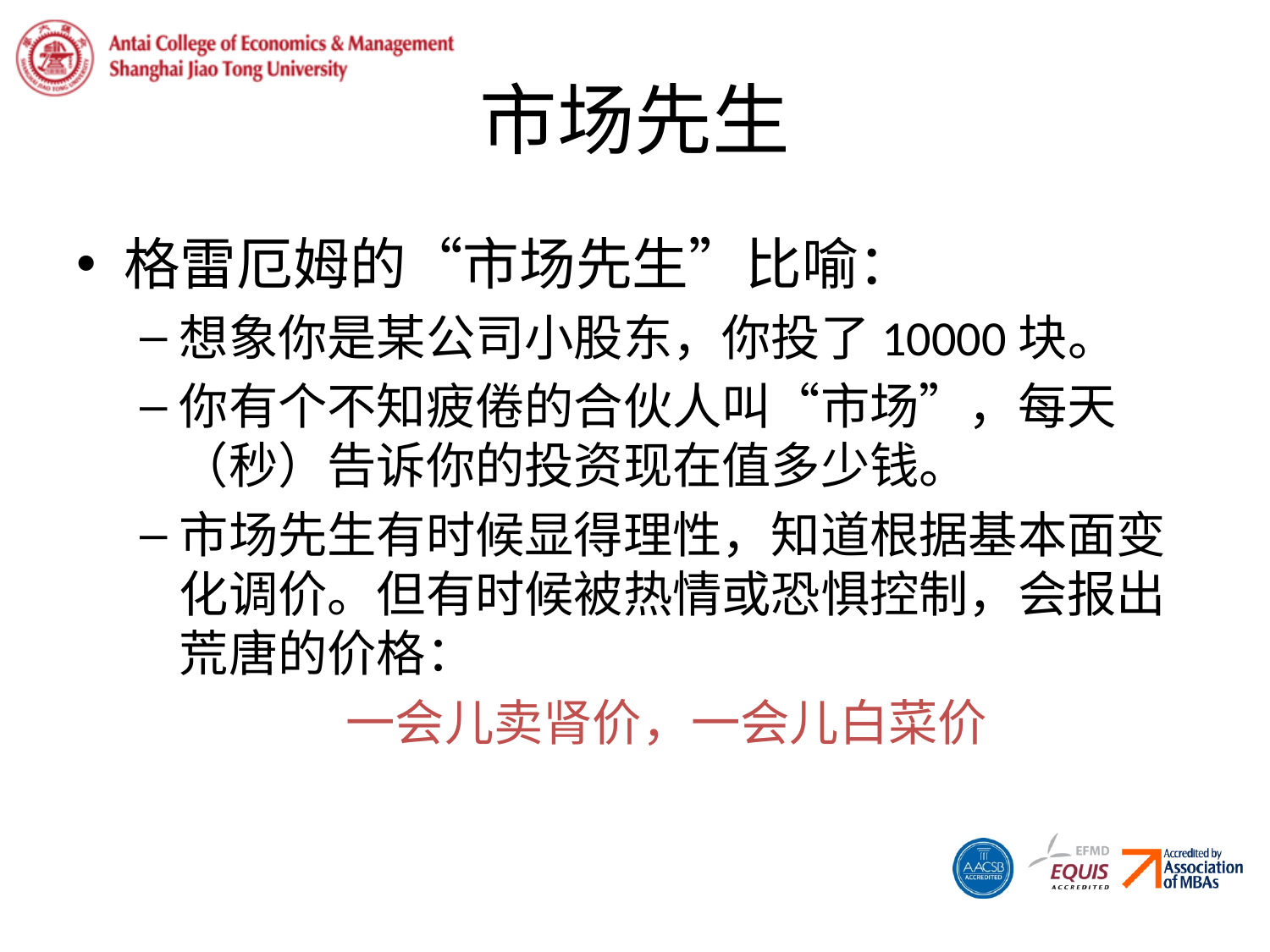

# 市场先生
格雷厄姆的“市场先生”比喻：
想象你是某公司小股东，你投了10000块。
你有个不知疲倦的合伙人叫“市场”，每天（秒）告诉你的投资现在值多少钱。
市场先生有时候显得理性，知道根据基本面变化调价。但有时候被热情或恐惧控制，会报出荒唐的价格：
一会儿卖肾价，一会儿白菜价